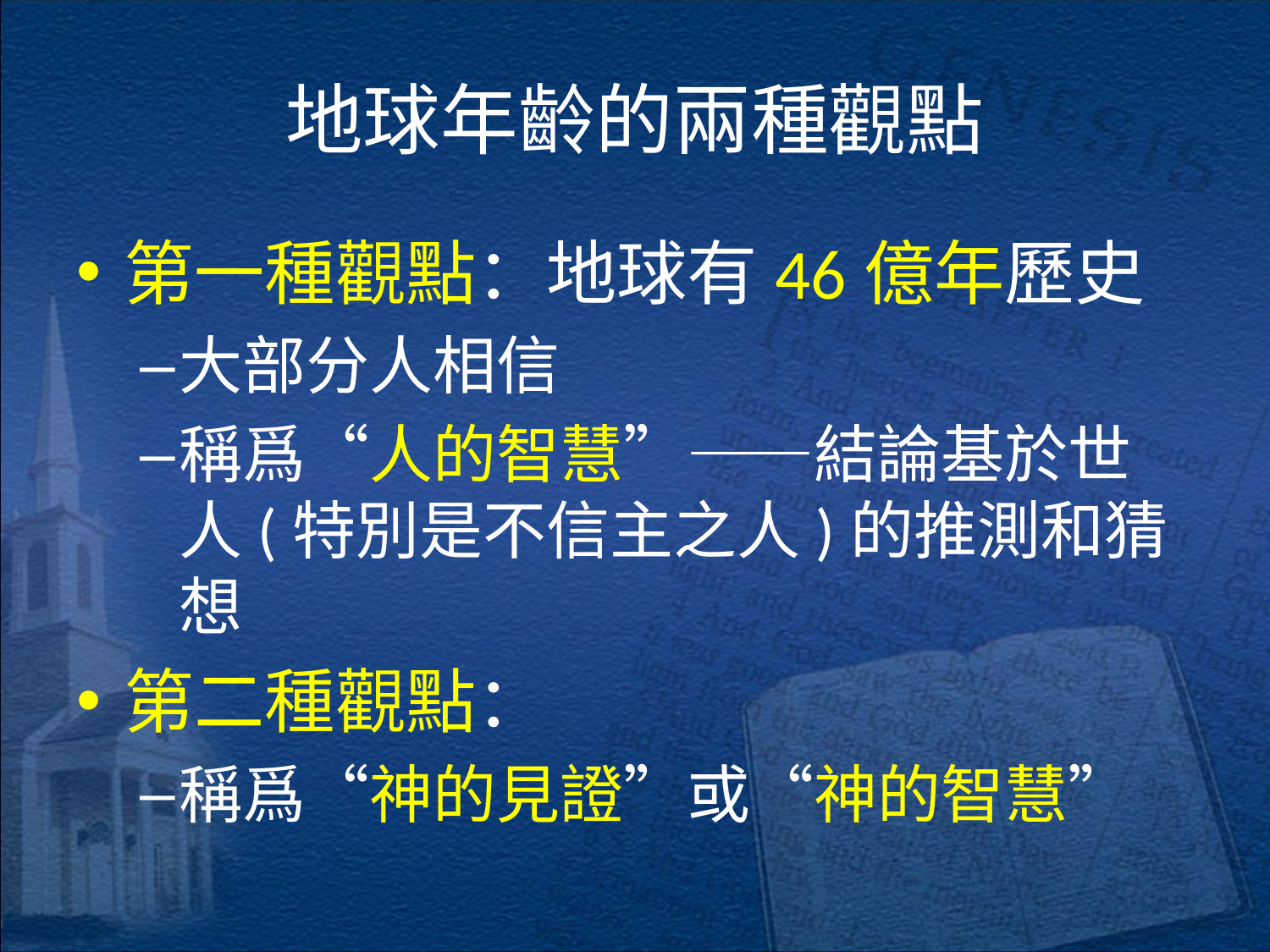

# 地球年齡的兩種觀點
第一種觀點：地球有46億年歷史
大部分人相信
稱爲“人的智慧”——結論基於世人(特別是不信主之人)的推測和猜想
第二種觀點：
稱爲“神的見證”或“神的智慧”